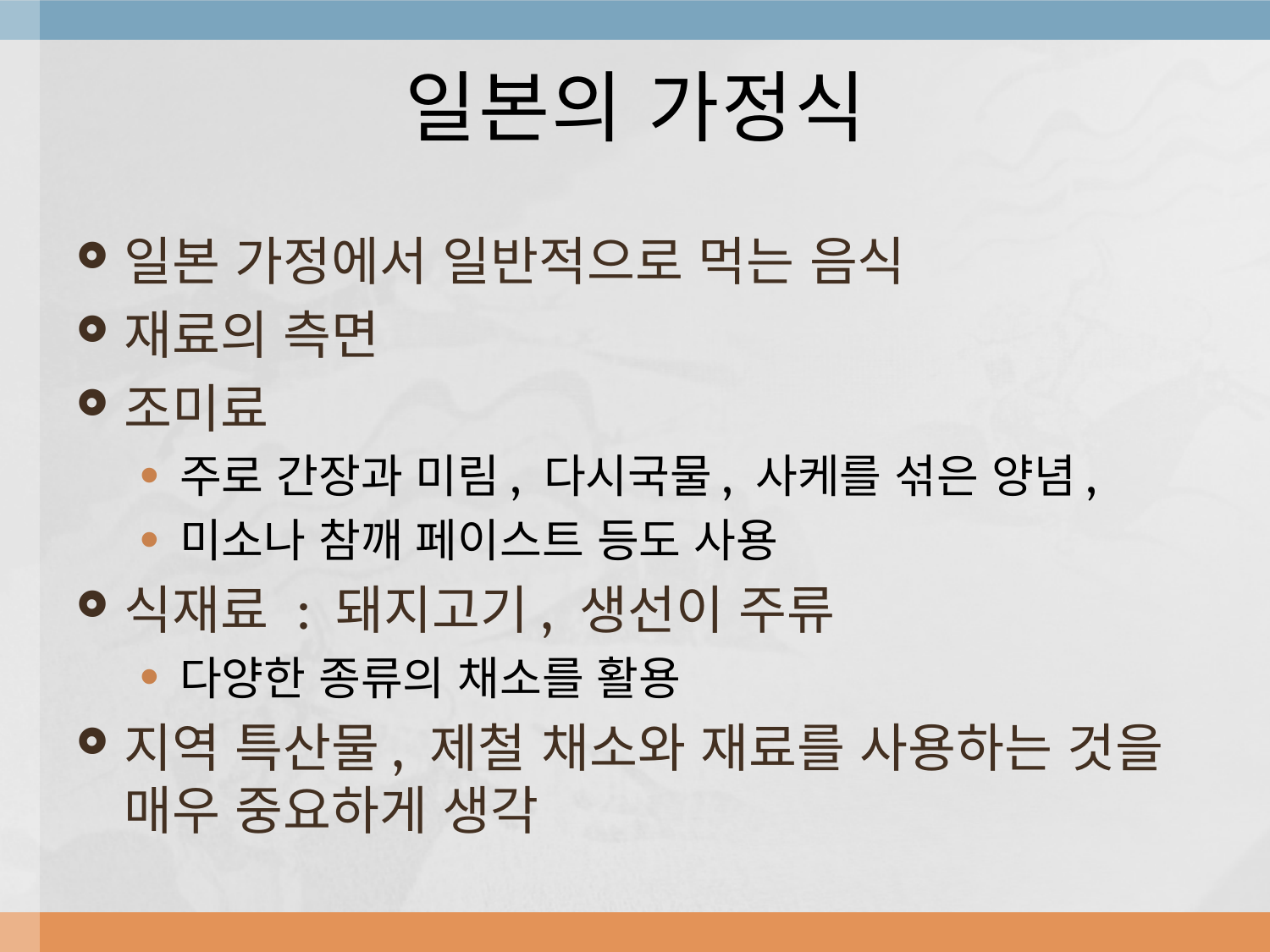

# 일본의 가정식
일본 가정에서 일반적으로 먹는 음식
재료의 측면
조미료
주로 간장과 미림, 다시국물, 사케를 섞은 양념,
미소나 참깨 페이스트 등도 사용
식재료 : 돼지고기, 생선이 주류
다양한 종류의 채소를 활용
지역 특산물, 제철 채소와 재료를 사용하는 것을 매우 중요하게 생각